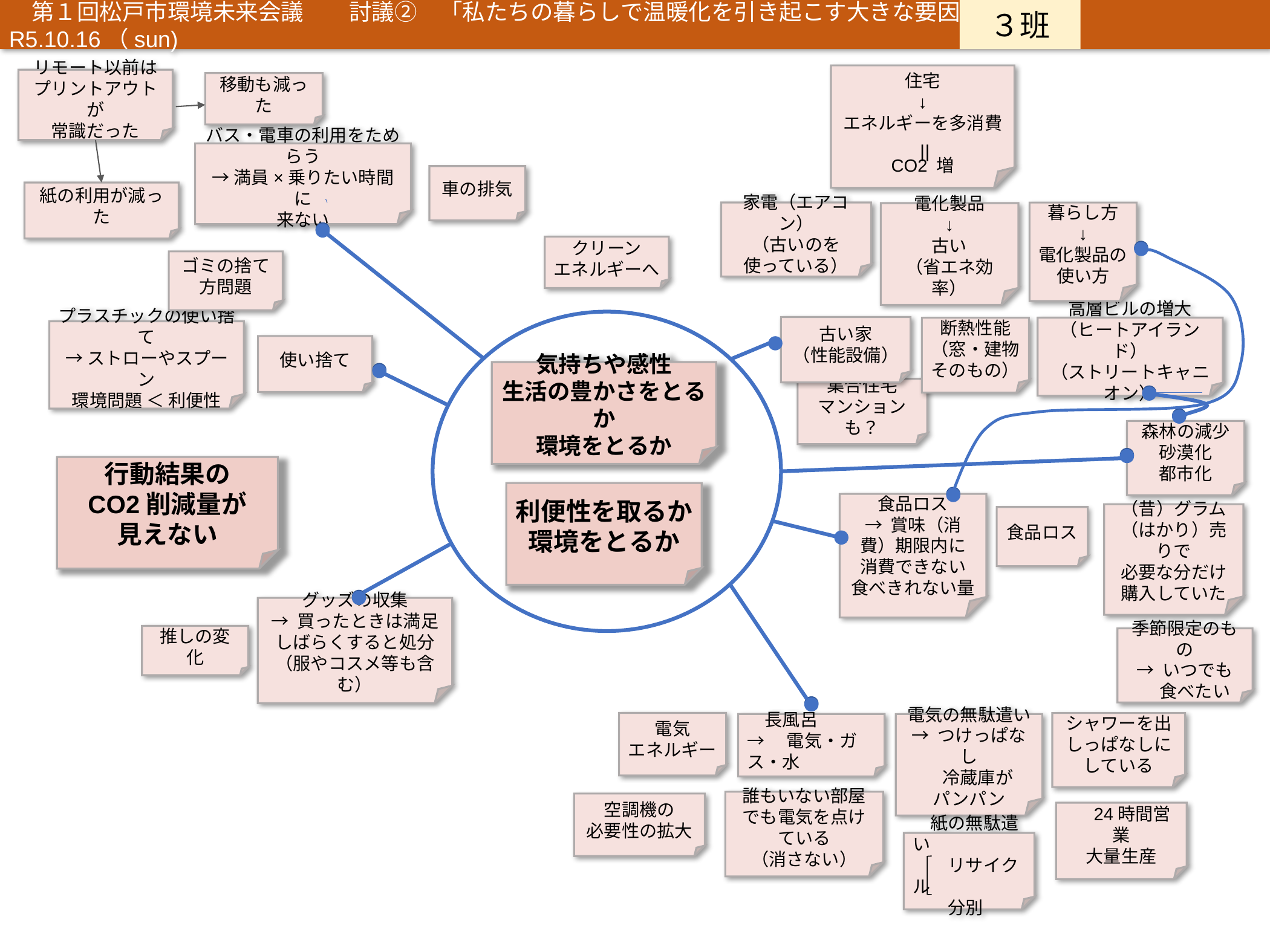

第１回松戸市環境未来会議　　討議②　「私たちの暮らしで温暖化を引き起こす大きな要因はなにか？     　　　　　  R5.10.16（sun)
３班
住宅
↓
エネルギーを多消費

CO2 増

＝

リモート以前は
プリントアウトが
常識だった
移動も減った
バス・電車の利用をためらう
→満員×乗りたい時間に
来ない
車の排気
紙の利用が減った
家電（エアコン）
（古いのを
使っている）
暮らし方
↓
電化製品の
使い方
電化製品
↓
古い
（省エネ効率）

クリーン
エネルギーへ

ゴミの捨て方問題

古い家
（性能設備）
高層ビルの増大
（ヒートアイランド）
（ストリートキャニオン）
断熱性能
（窓・建物
そのもの）
プラスチックの使い捨て
→ストローやスプーン
環境問題 ＜ 利便性
使い捨て

気持ちや感性
生活の豊かさをとるか
環境をとるか

集合住宅
マンションも？

森林の減少
砂漠化
都市化

行動結果の
CO2削減量が
見えない
利便性を取るか
環境をとるか

食品ロス
→ 賞味（消費）期限内に
消費できない
食べきれない量
（昔）グラム
（はかり）売りで
必要な分だけ
購入していた
食品ロス

グッズの収集
→ 買ったときは満足
しばらくすると処分
（服やコスメ等も含む）
推しの変化
季節限定のもの
→ いつでも
    食べたい

電気
エネルギー
シャワーを出しっぱなしにしている
　長風呂
→　電気・ガス・水
電気の無駄遣い
→ つけっぱなし
　冷蔵庫が
パンパン
誰もいない部屋でも電気を点けている
（消さない）
空調機の
必要性の拡大
　24時間営業
大量生産
　紙の無駄遣い
　　リサイクル
　　分別